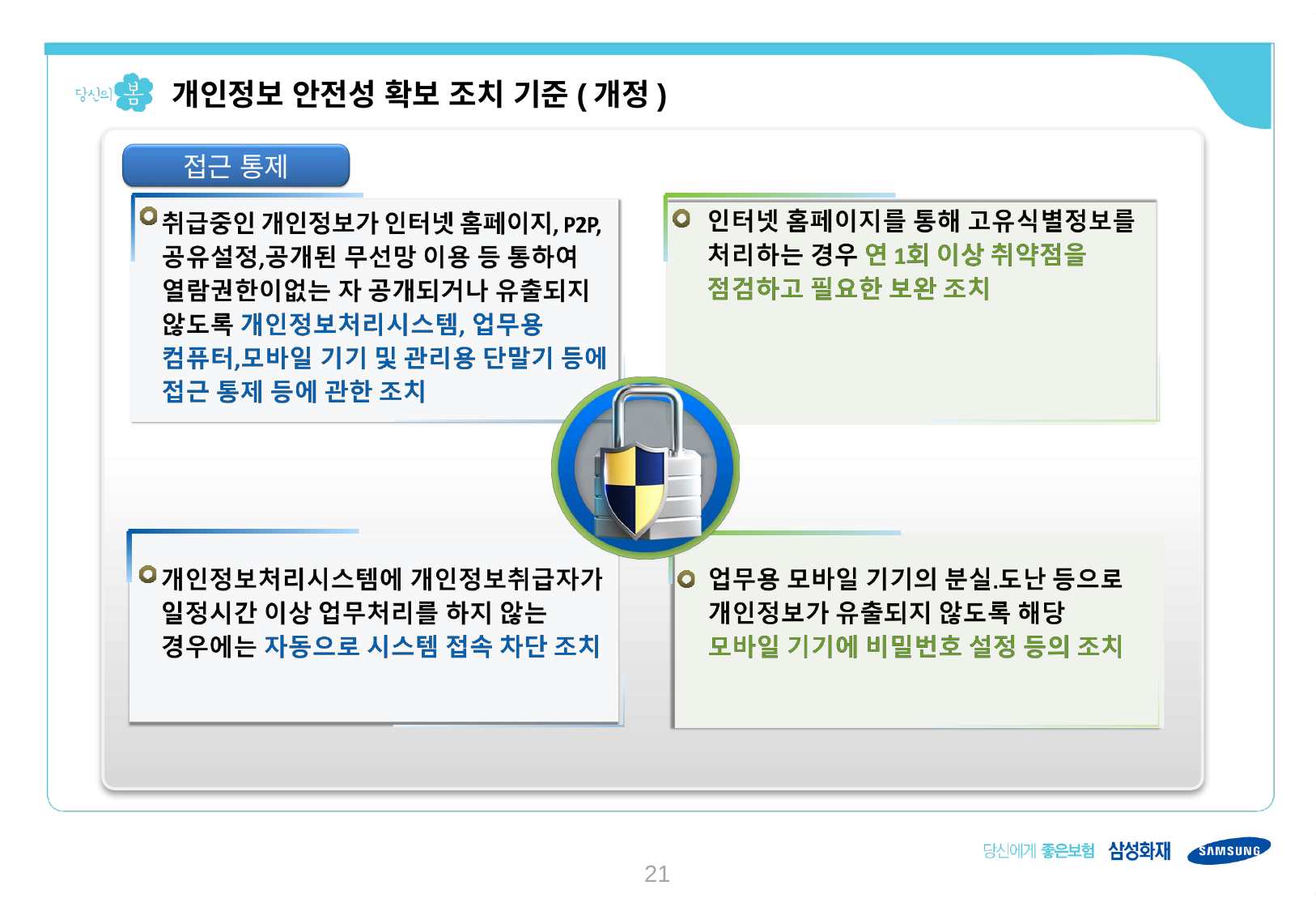

개인정보 안전성 확보 조치 기준(개정)

접근 통제

21